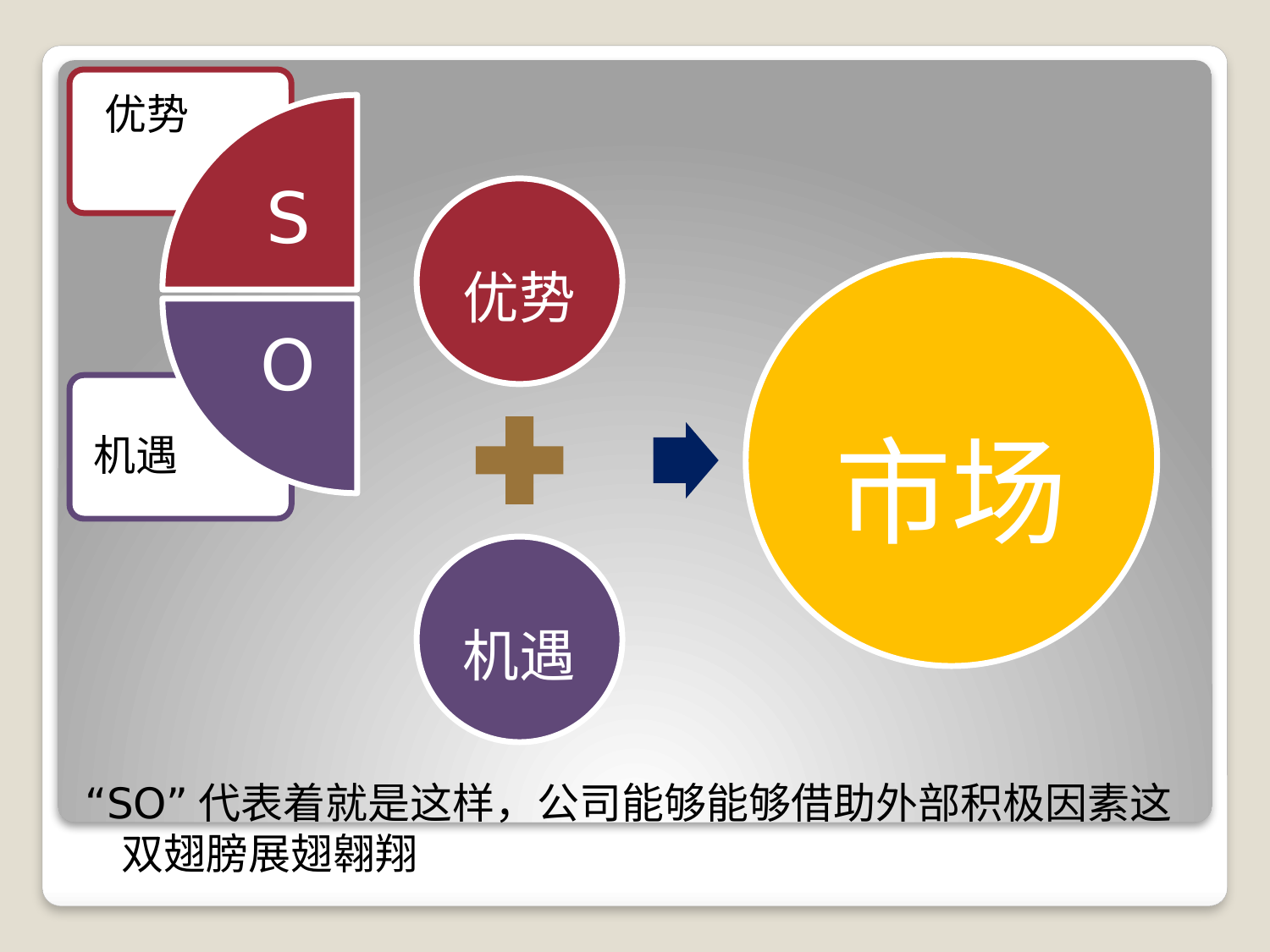

优势

S
O

机遇
优势

市场

机遇

“SO”代表着就是这样，公司能够能够借助外部积极因素这双翅膀展翅翱翔